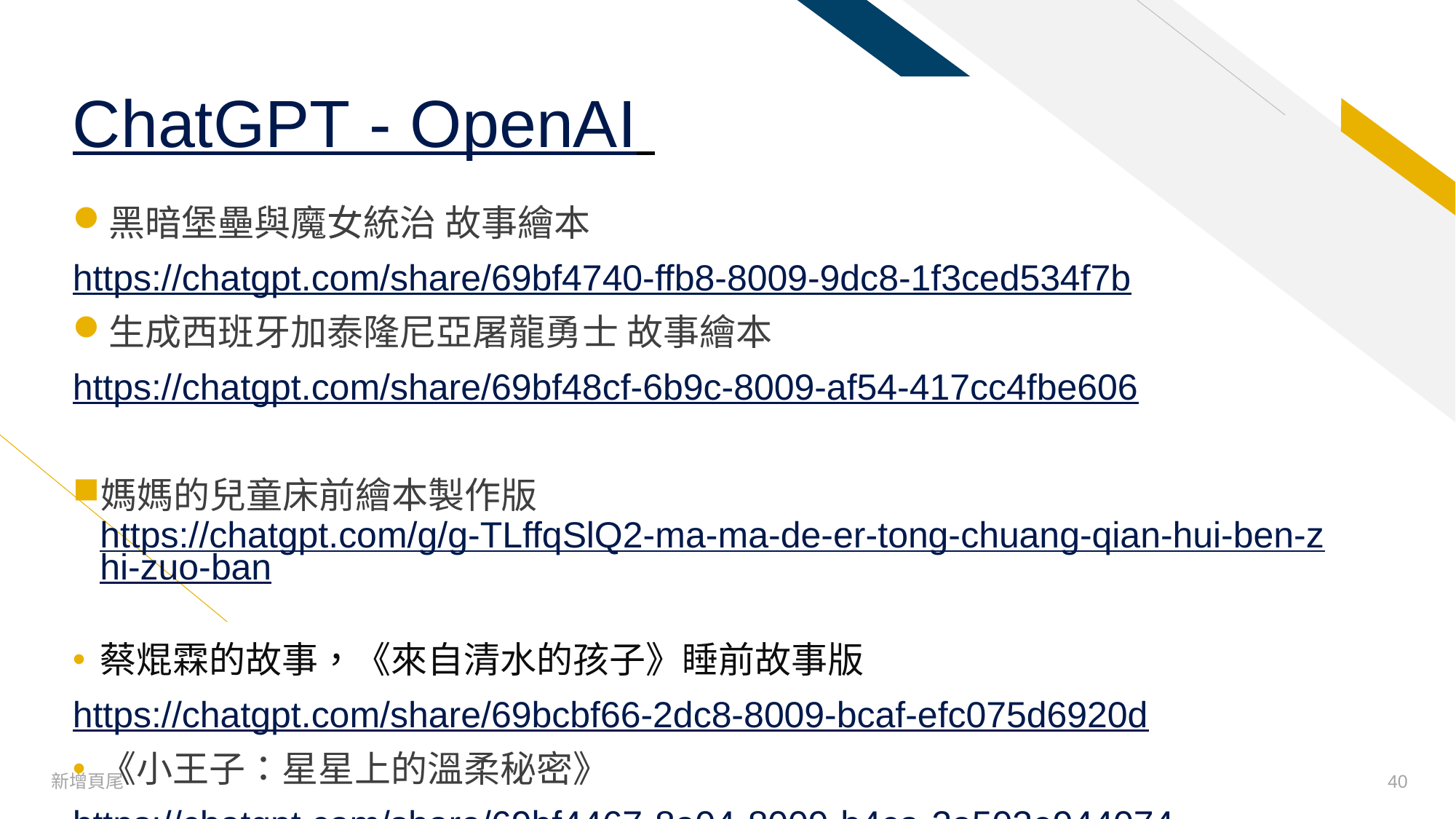

# ChatGPT - OpenAI
黑暗堡壘與魔女統治 故事繪本
https://chatgpt.com/share/69bf4740-ffb8-8009-9dc8-1f3ced534f7b
生成西班牙加泰隆尼亞屠龍勇士 故事繪本
https://chatgpt.com/share/69bf48cf-6b9c-8009-af54-417cc4fbe606

媽媽的兒童床前繪本製作版 https://chatgpt.com/g/g-TLffqSlQ2-ma-ma-de-er-tong-chuang-qian-hui-ben-zhi-zuo-ban
蔡焜霖的故事，《來自清水的孩子》睡前故事版
https://chatgpt.com/share/69bcbf66-2dc8-8009-bcaf-efc075d6920d
《小王子：星星上的溫柔秘密》
https://chatgpt.com/share/69bf4467-8a04-8009-b4ca-2a503e944074

新增頁尾
40